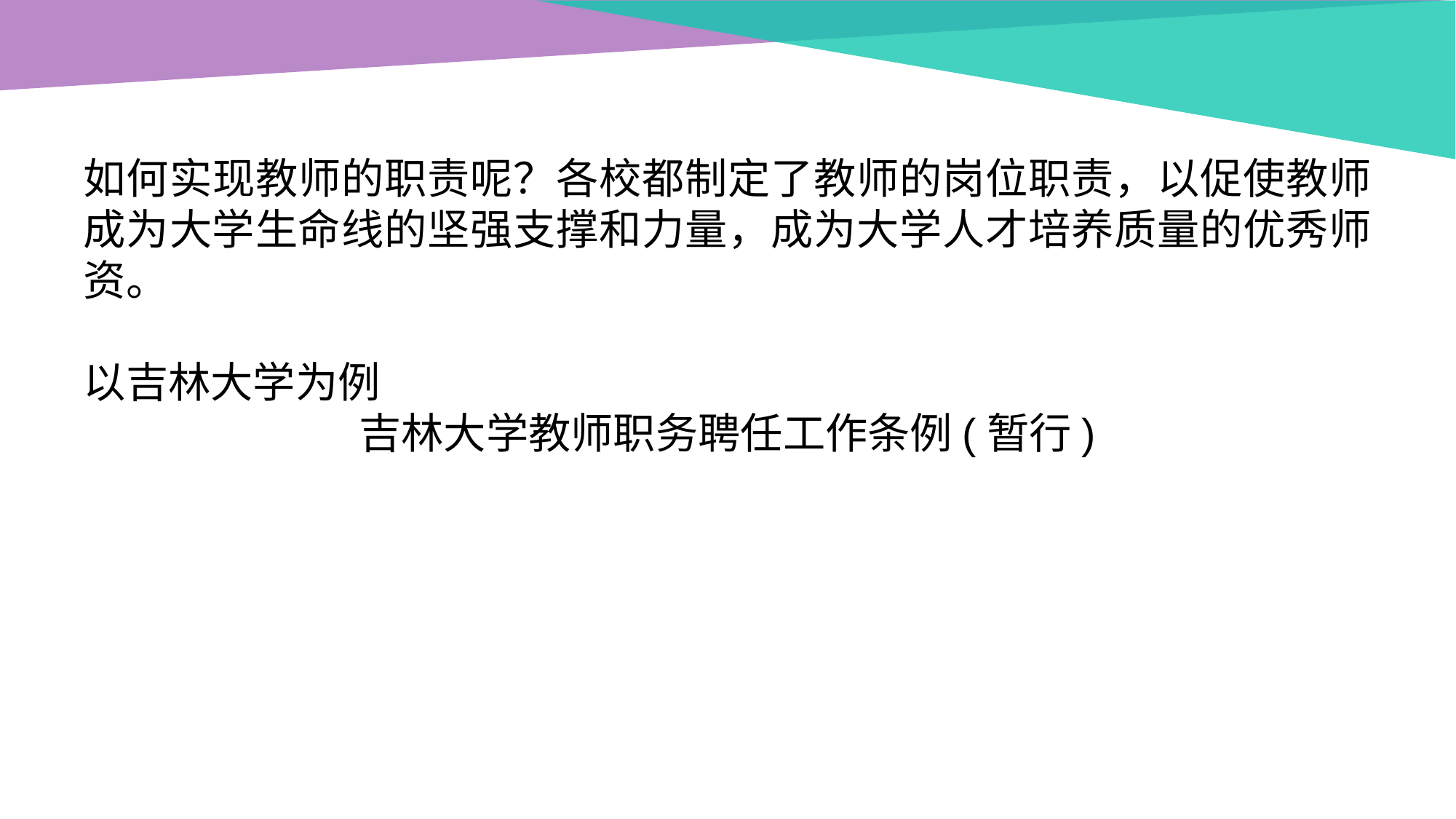

如何实现教师的职责呢？各校都制定了教师的岗位职责，以促使教师成为大学生命线的坚强支撑和力量，成为大学人才培养质量的优秀师资。

以吉林大学为例
吉林大学教师职务聘任工作条例(暂行)